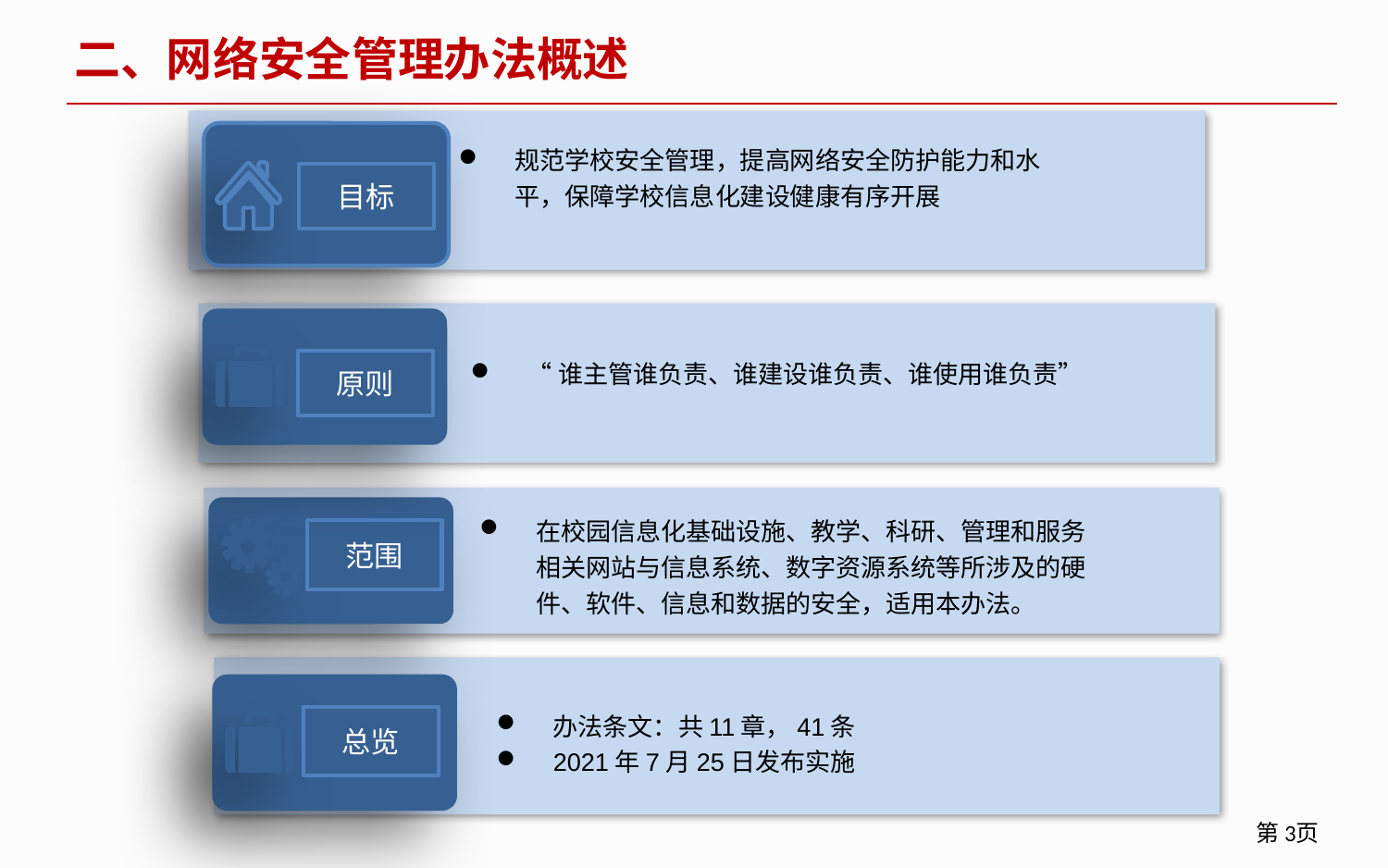

二、网络安全管理办法概述

目标
规范学校安全管理，提高网络安全防护能力和水平，保障学校信息化建设健康有序开展

定位

“谁主管谁负责、谁建设谁负责、谁使用谁负责”

原则

范围

在校园信息化基础设施、教学、科研、管理和服务相关网站与信息系统、数字资源系统等所涉及的硬件、软件、信息和数据的安全，适用本办法。

范围

总览

办法条文：共11章，41条
2021年7月25日发布实施
总览